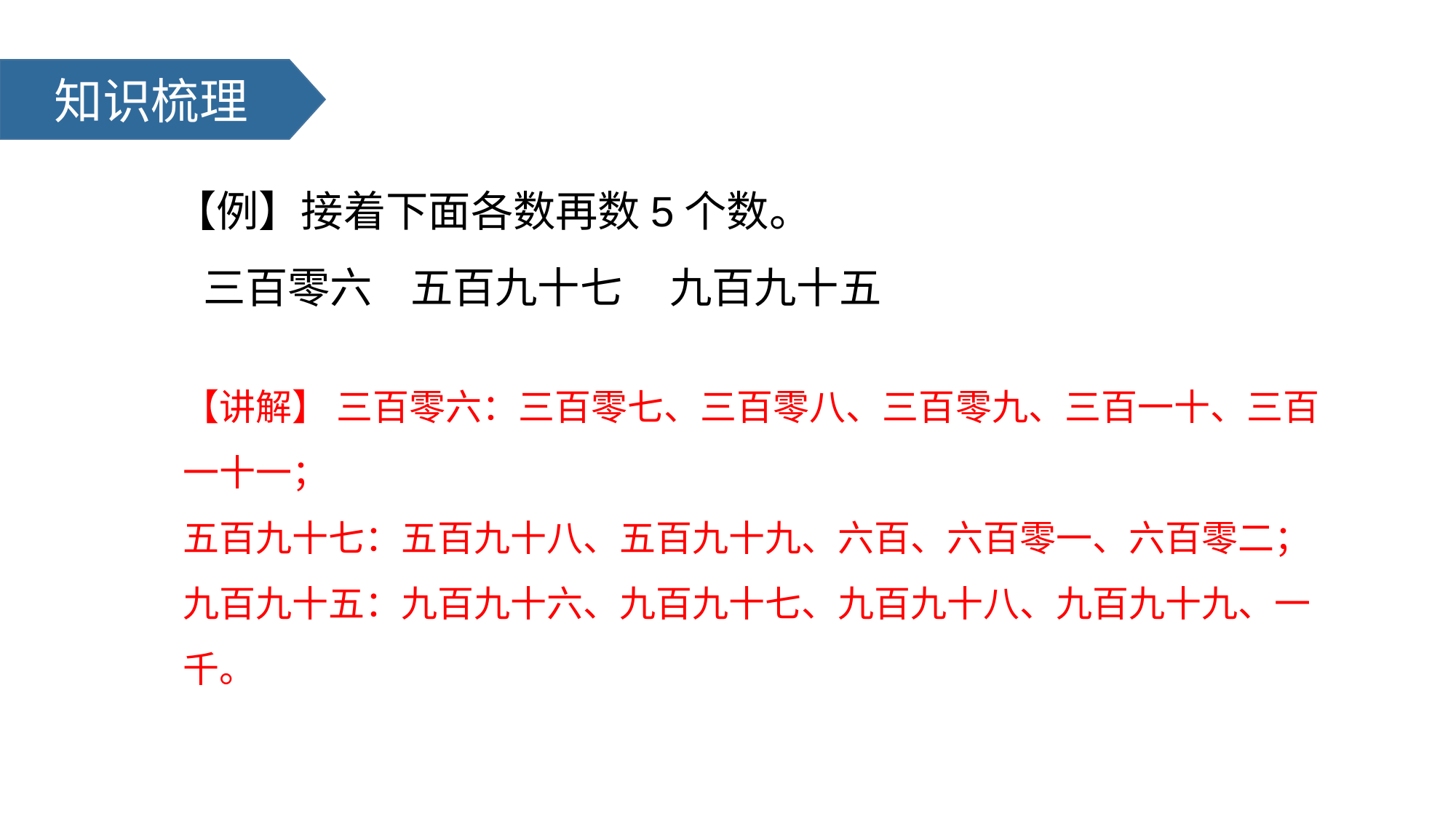

知识梳理
【例】接着下面各数再数5个数。
  三百零六    五百九十七     九百九十五
【讲解】 三百零六：三百零七、三百零八、三百零九、三百一十、三百一十一；
五百九十七：五百九十八、五百九十九、六百、六百零一、六百零二；
九百九十五：九百九十六、九百九十七、九百九十八、九百九十九、一千。